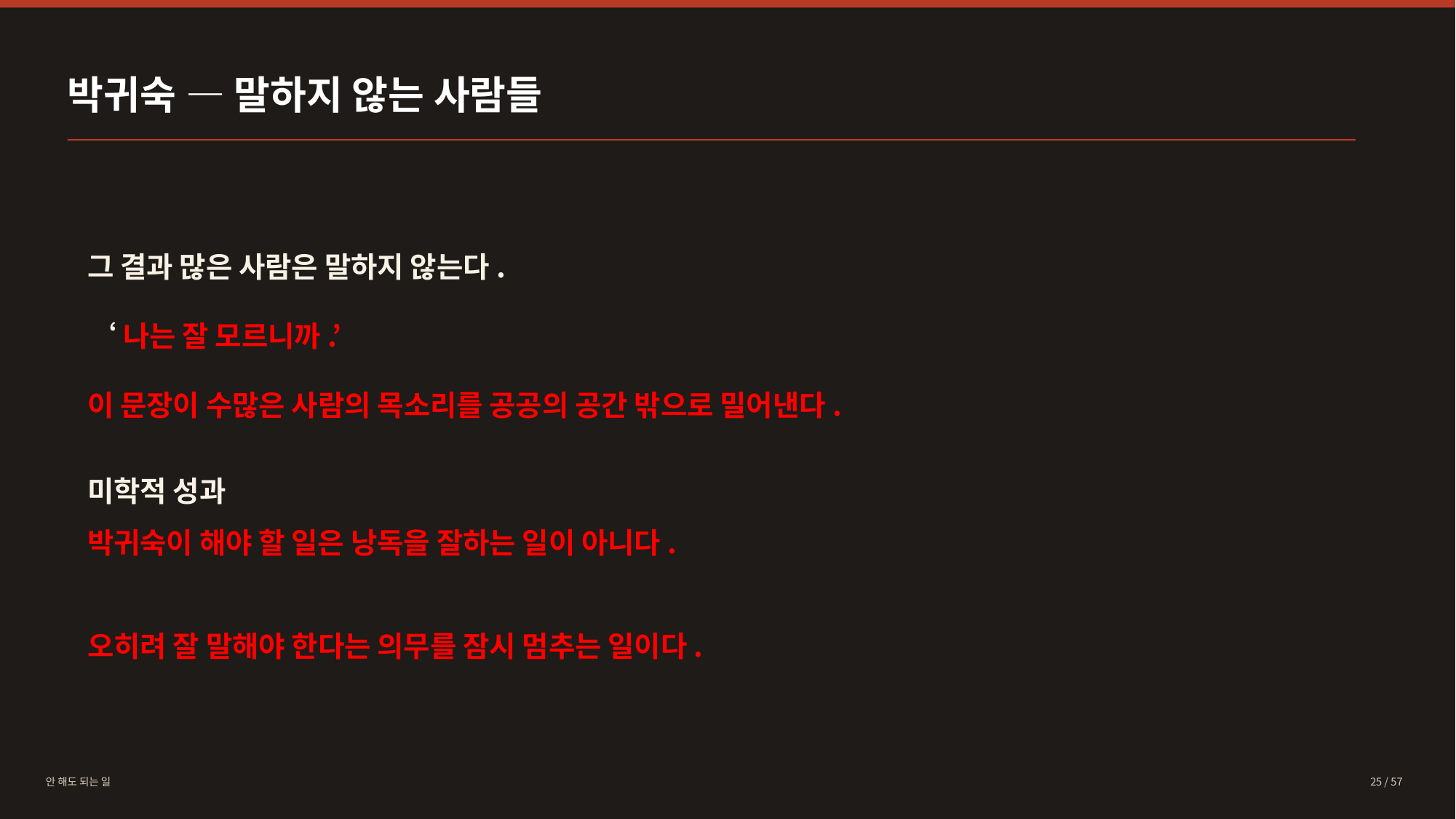

박귀숙 — 말하지 않는 사람들

그 결과 많은 사람은 말하지 않는다.

‘나는 잘 모르니까.’

이 문장이 수많은 사람의 목소리를 공공의 공간 밖으로 밀어낸다.

미학적 성과
박귀숙이 해야 할 일은 낭독을 잘하는 일이 아니다.

오히려 잘 말해야 한다는 의무를 잠시 멈추는 일이다.
안 해도 되는 일
25 / 57